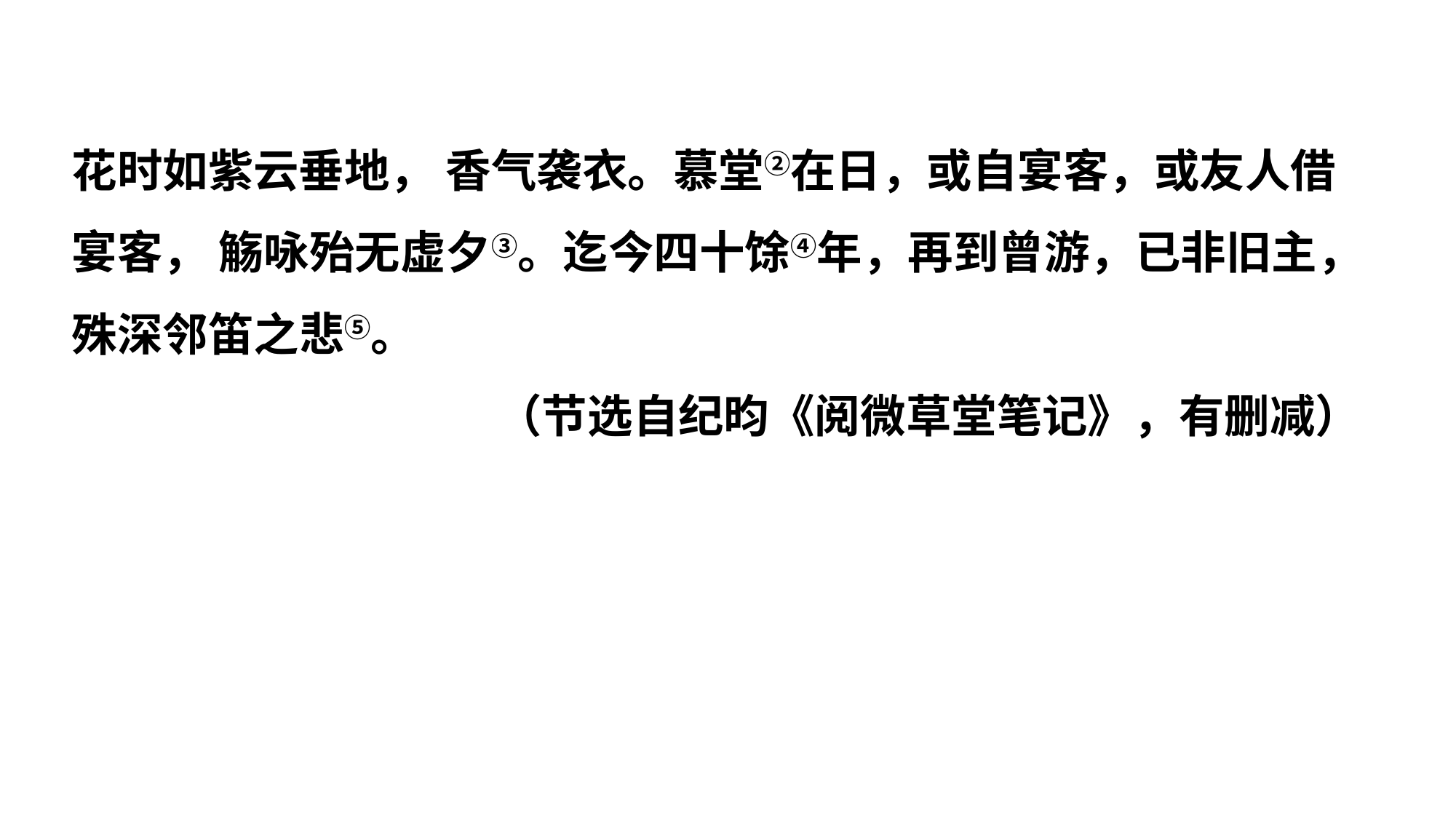

花时如紫云垂地， 香气袭衣。慕堂②在日，或自宴客，或友人借宴客， 觞咏殆无虚夕③。迄今四十馀④年，再到曾游，已非旧主，殊深邻笛之悲⑤。
（节选自纪昀《阅微草堂笔记》，有删减）